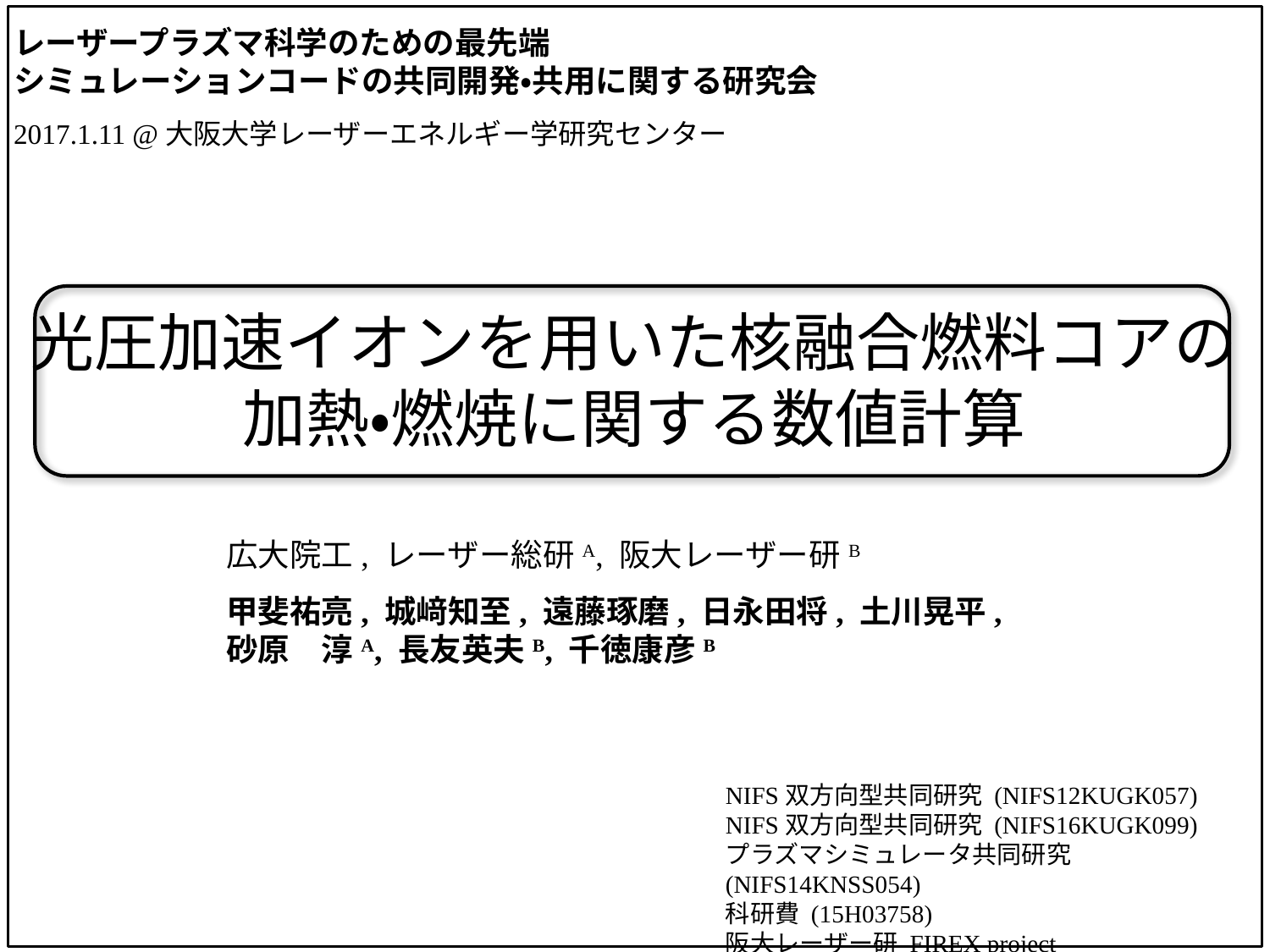

レーザープラズマ科学のための最先端
シミュレーションコードの共同開発・共用に関する研究会

2017.1.11 @大阪大学レーザーエネルギー学研究センター

光圧加速イオンを用いた核融合燃料コアの
加熱・燃焼に関する数値計算
広大院工, レーザー総研A, 阪大レーザー研B

甲斐祐亮, 城﨑知至, 遠藤琢磨, 日永田将, 土川晃平,
砂原　淳A, 長友英夫B, 千徳康彦B
NIFS双方向型共同研究 (NIFS12KUGK057)
NIFS双方向型共同研究 (NIFS16KUGK099)
プラズマシミュレータ共同研究 (NIFS14KNSS054)
科研費 (15H03758)
阪大レーザー研 FIREX project